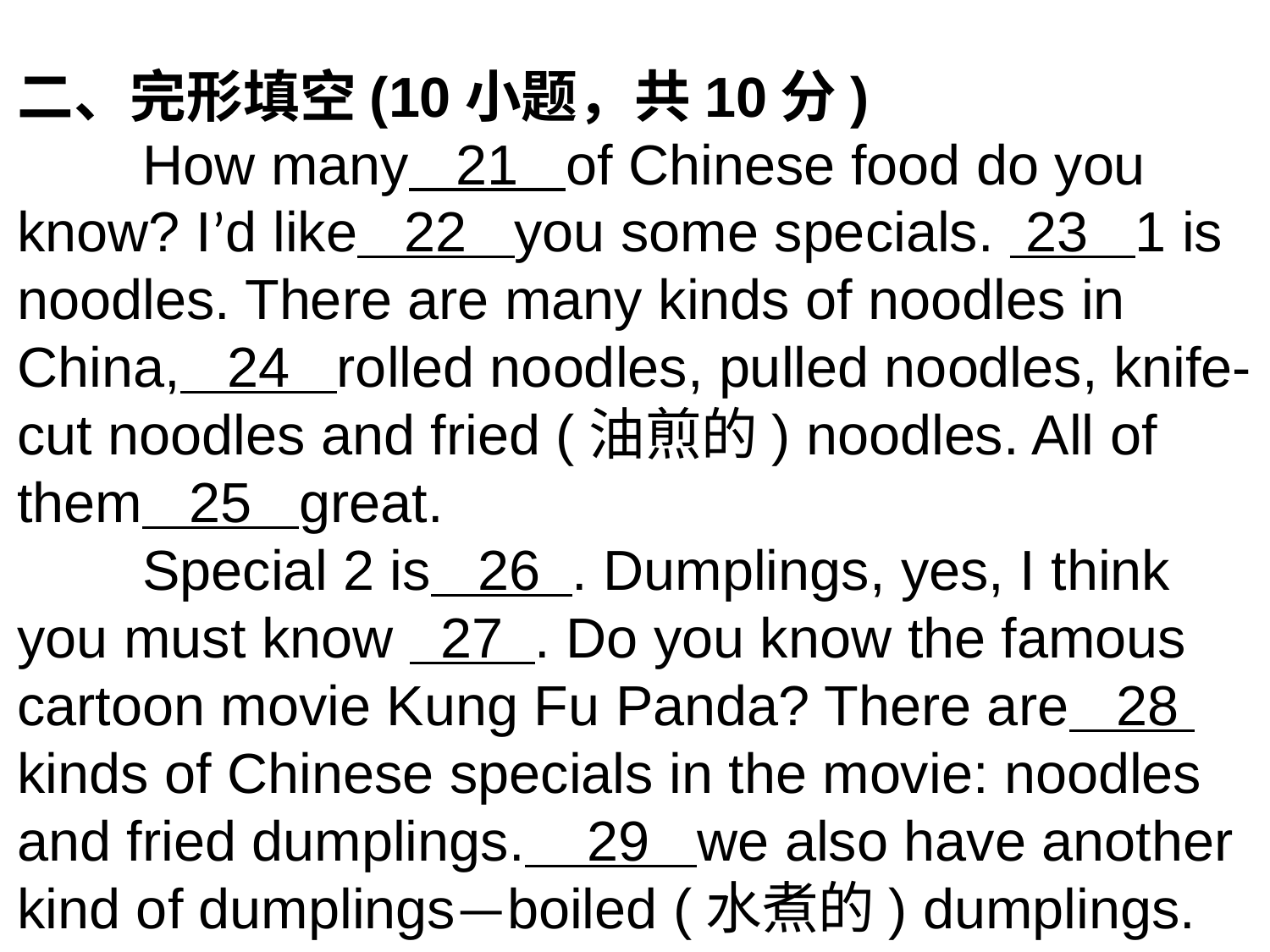

二、完形填空(10小题，共10分)
        How many   21   of Chinese food do you know? I’d like   22   you some specials.  23   1 is noodles. There are many kinds of noodles in China,   24   rolled noodles, pulled noodles, knife-cut noodles and fried (油煎的) noodles. All of them   25   great.
        Special 2 is   26  . Dumplings, yes, I think you must know   27  . Do you know the famous cartoon movie Kung Fu Panda? There are   28   kinds of Chinese specials in the movie: noodles and fried dumplings.    29   we also have another kind of dumplings—boiled (水煮的) dumplings.